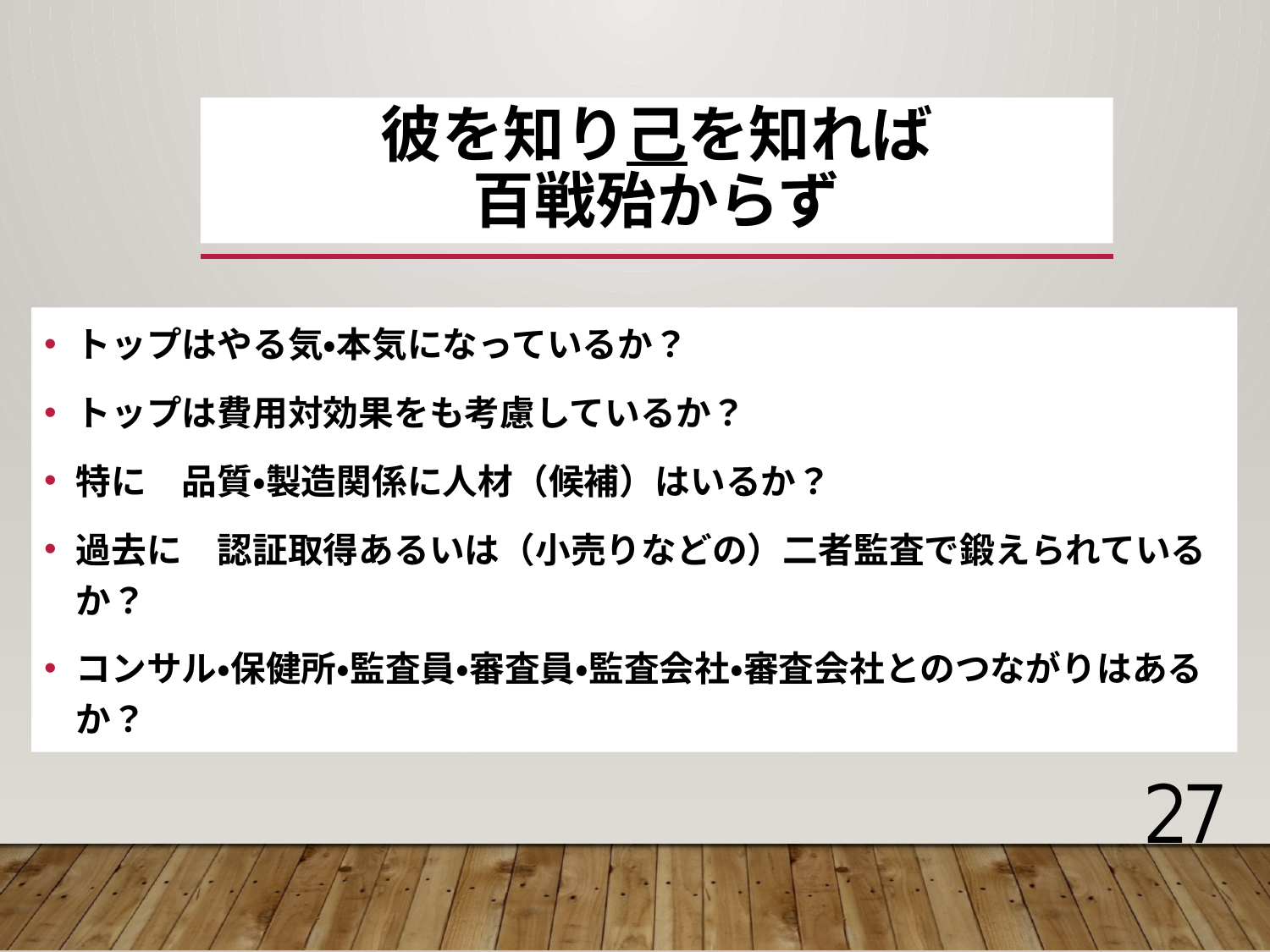

# 彼を知り己を知れば 百戦殆からず
トップはやる気・本気になっているか？
トップは費用対効果をも考慮しているか？
特に　品質・製造関係に人材（候補）はいるか？
過去に　認証取得あるいは（小売りなどの）二者監査で鍛えられているか？
コンサル・保健所・監査員・審査員・監査会社・審査会社とのつながりはあるか？
27